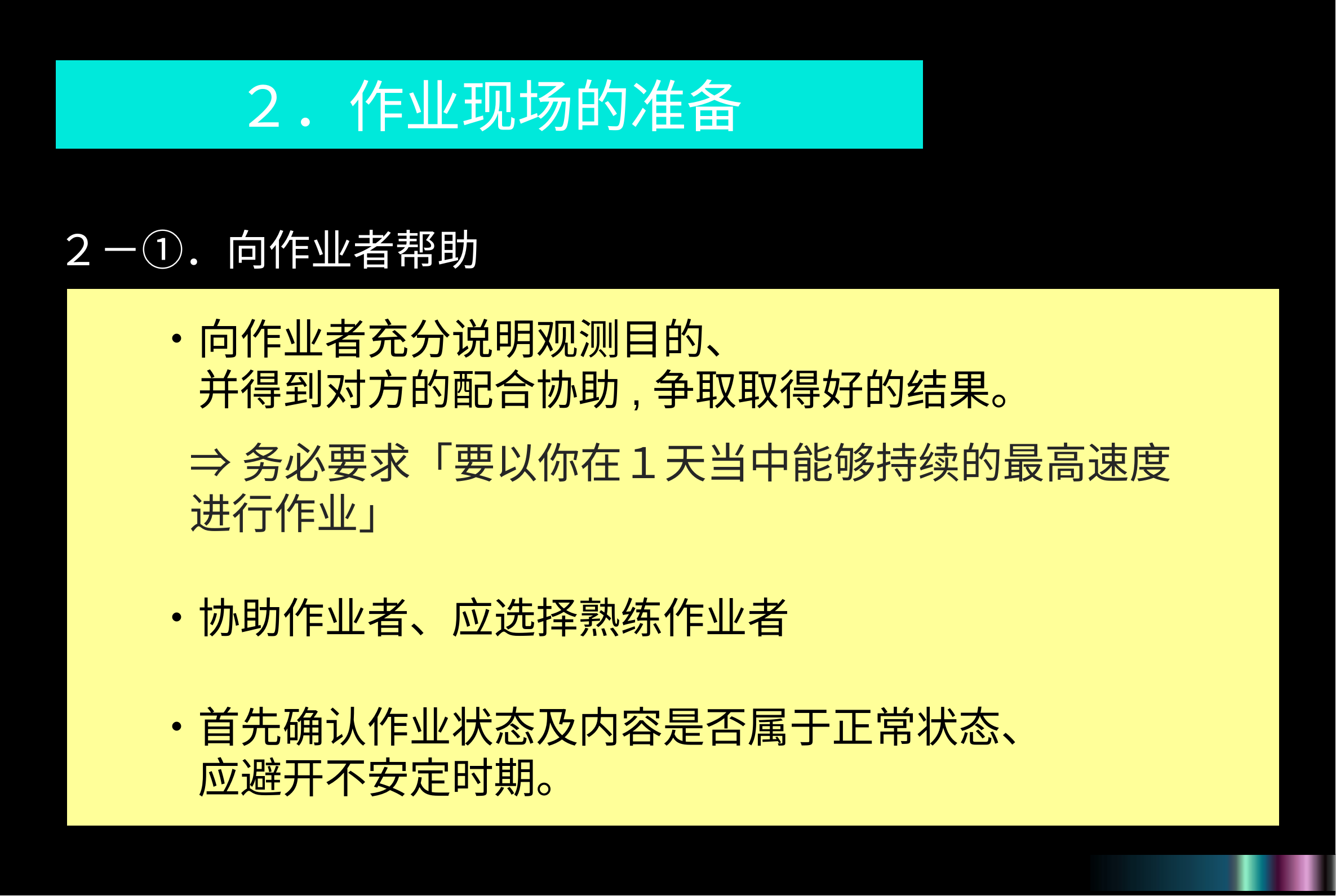

２．作业现场的准备
２－①．向作业者帮助

・向作业者充分说明观测目的、
　并得到对方的配合协助,争取取得好的结果。
⇒务必要求「要以你在１天当中能够持续的最高速度进行作业」
・协助作业者、应选择熟练作业者
・首先确认作业状态及内容是否属于正常状态、
　应避开不安定时期。